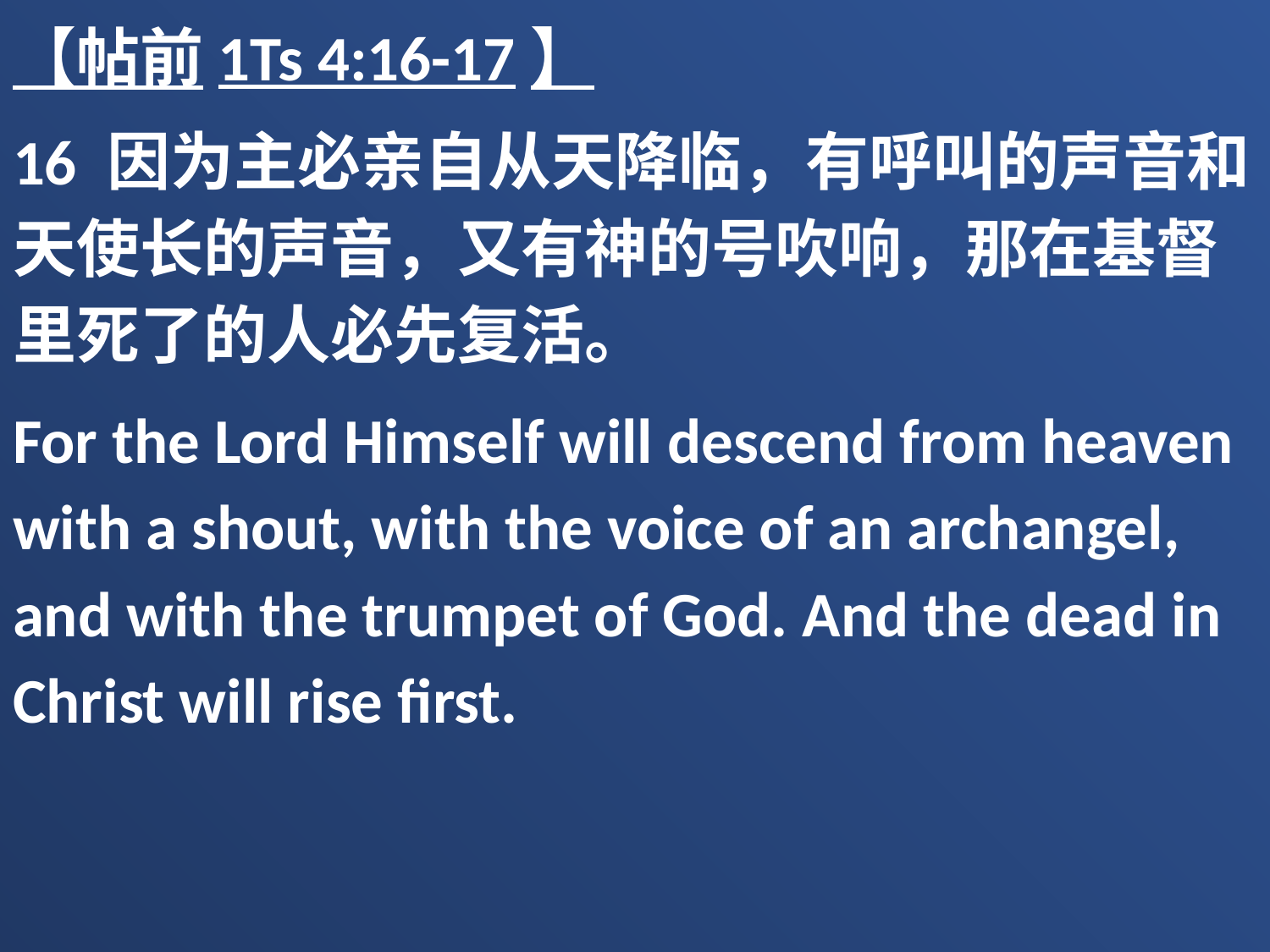

【帖前1Ts 4:16-17】
16 因为主必亲自从天降临，有呼叫的声音和天使长的声音，又有神的号吹响，那在基督里死了的人必先复活。
For the Lord Himself will descend from heaven with a shout, with the voice of an archangel, and with the trumpet of God. And the dead in Christ will rise first.